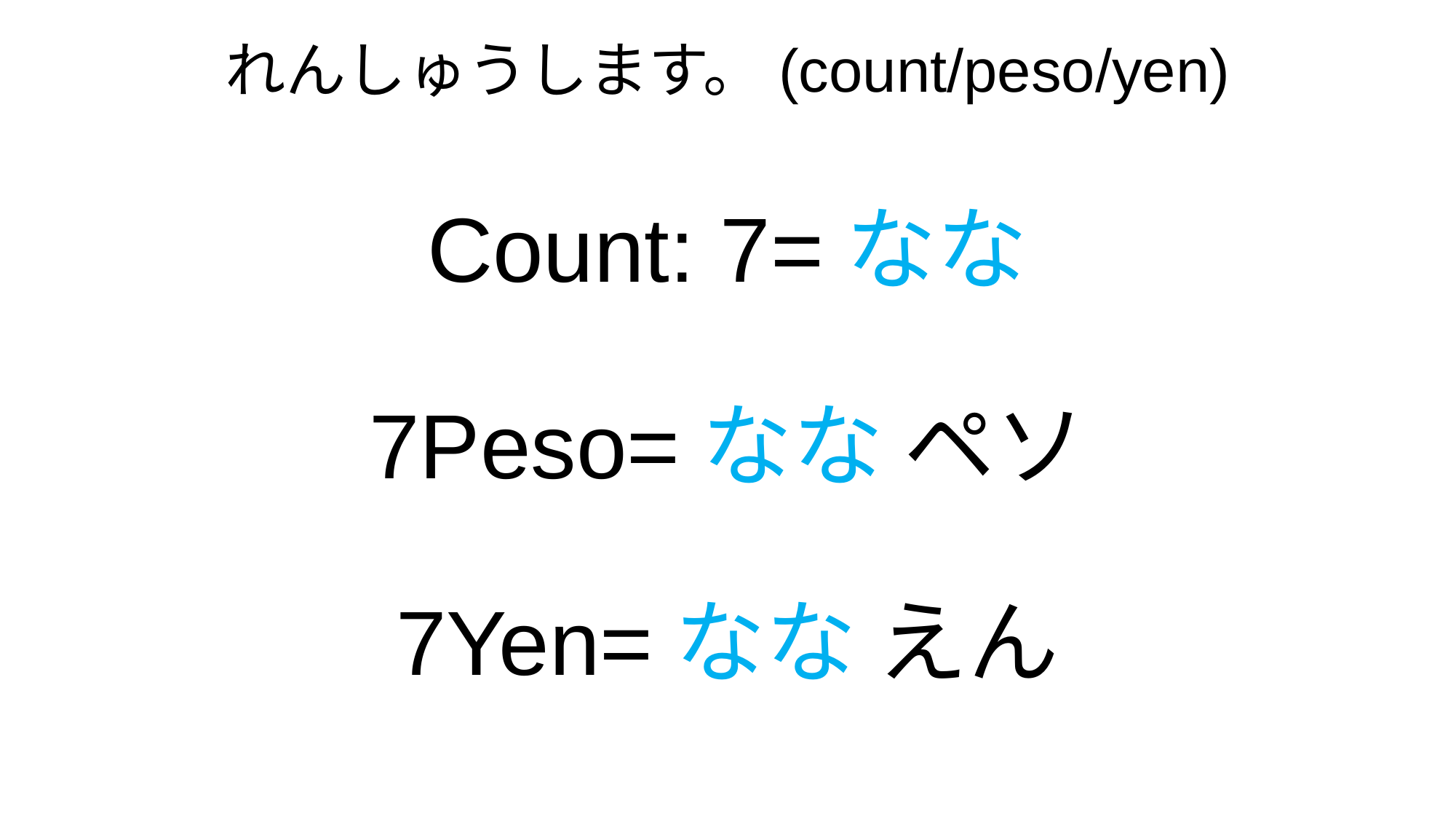

# れんしゅうします。(count/peso/yen) Count: 7=なな 7Peso=なな ペソ 7Yen=なな えん